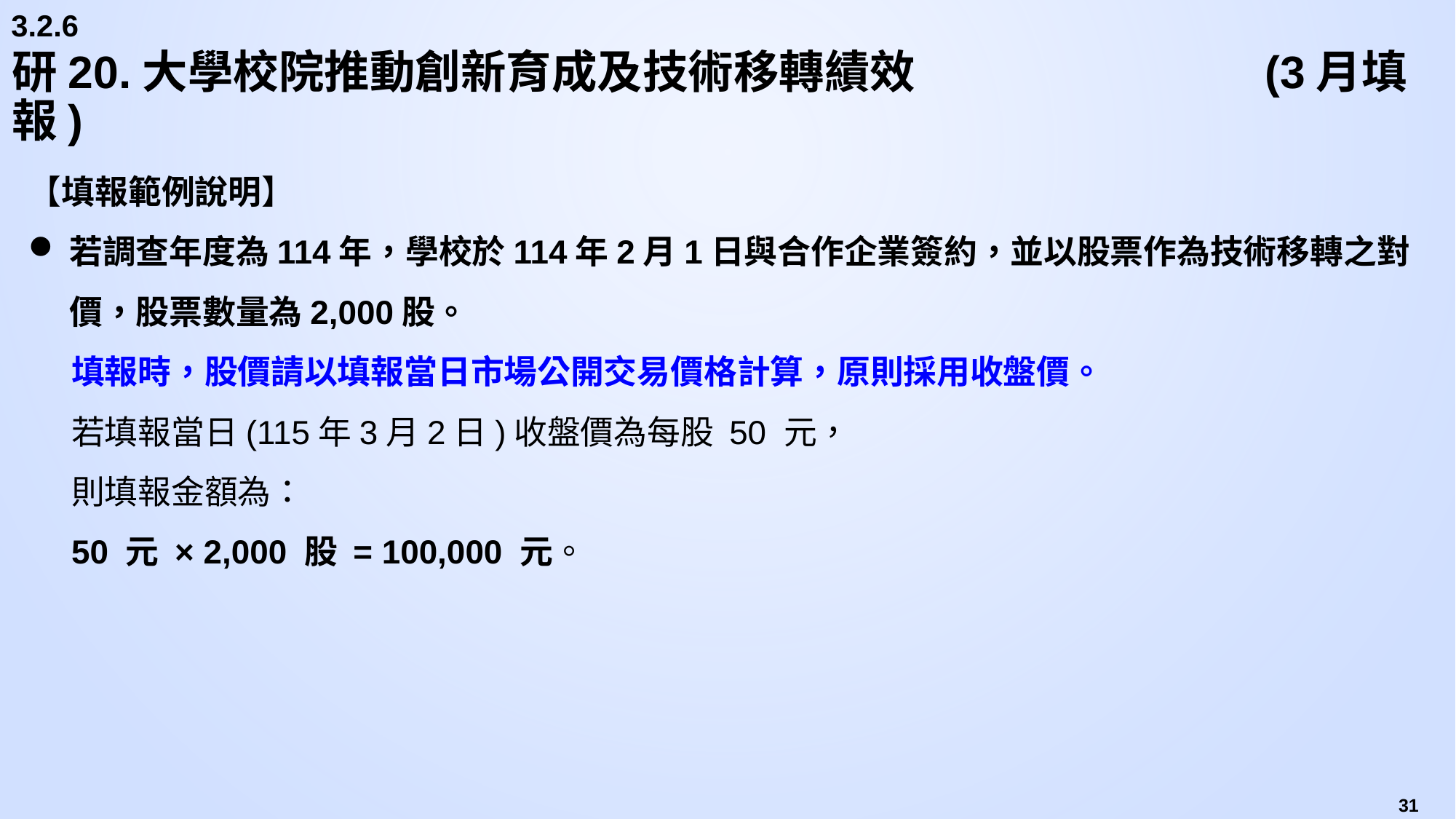

3.2.6
# 研20.大學校院推動創新育成及技術移轉績效	    	    	    (3月填報)
【填報範例說明】
若調查年度為114年，學校於114年2月1日與合作企業簽約，並以股票作為技術移轉之對價，股票數量為2,000股。
填報時，股價請以填報當日市場公開交易價格計算，原則採用收盤價。
若填報當日(115年3月2日)收盤價為每股 50 元，
則填報金額為：
50 元 × 2,000 股 = 100,000 元。